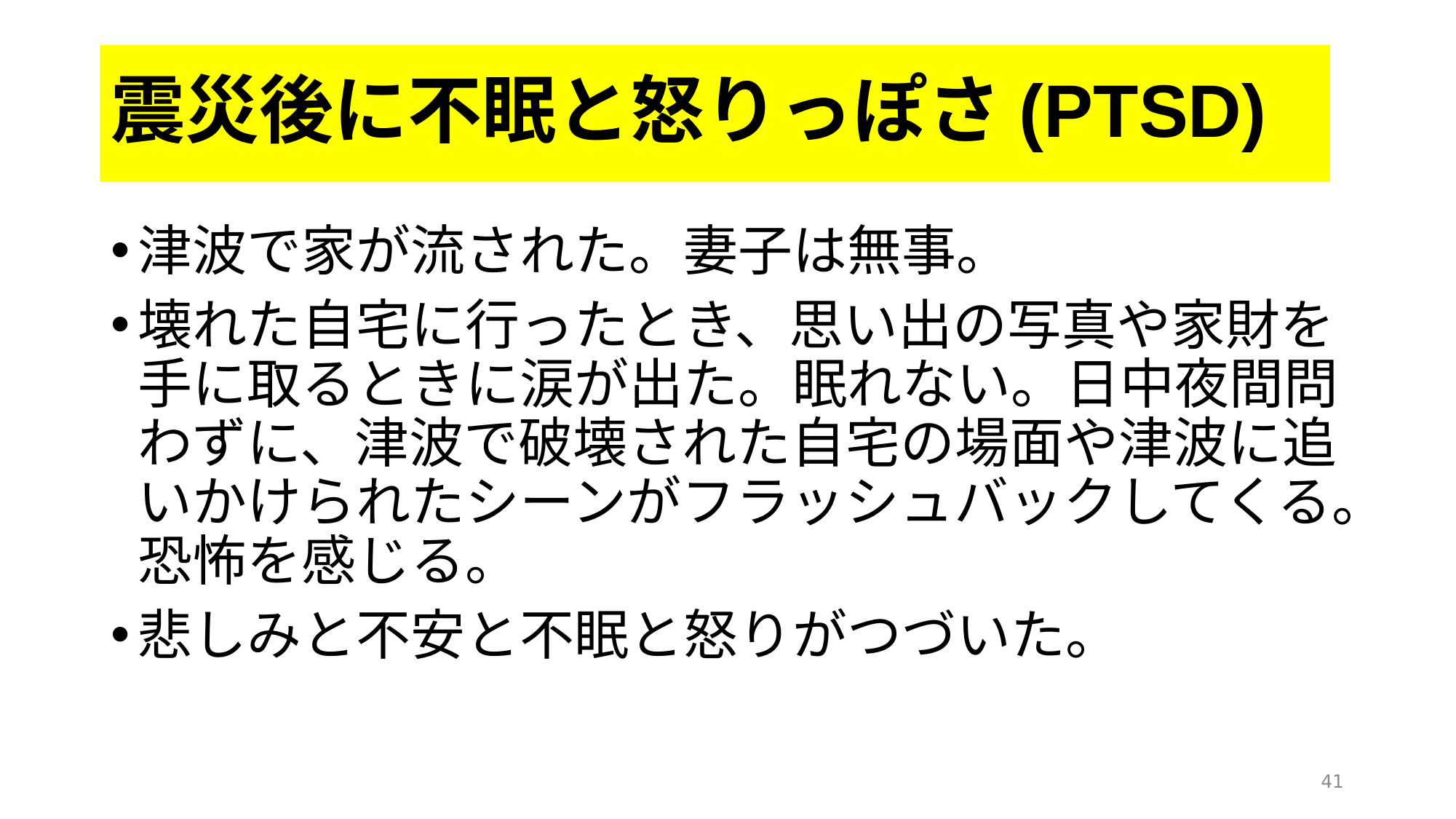

# 震災後に不眠と怒りっぽさ(PTSD)
津波で家が流された。妻子は無事。
壊れた自宅に行ったとき、思い出の写真や家財を手に取るときに涙が出た。眠れない。日中夜間問わずに、津波で破壊された自宅の場面や津波に追いかけられたシーンがフラッシュバックしてくる。恐怖を感じる。
悲しみと不安と不眠と怒りがつづいた。
41